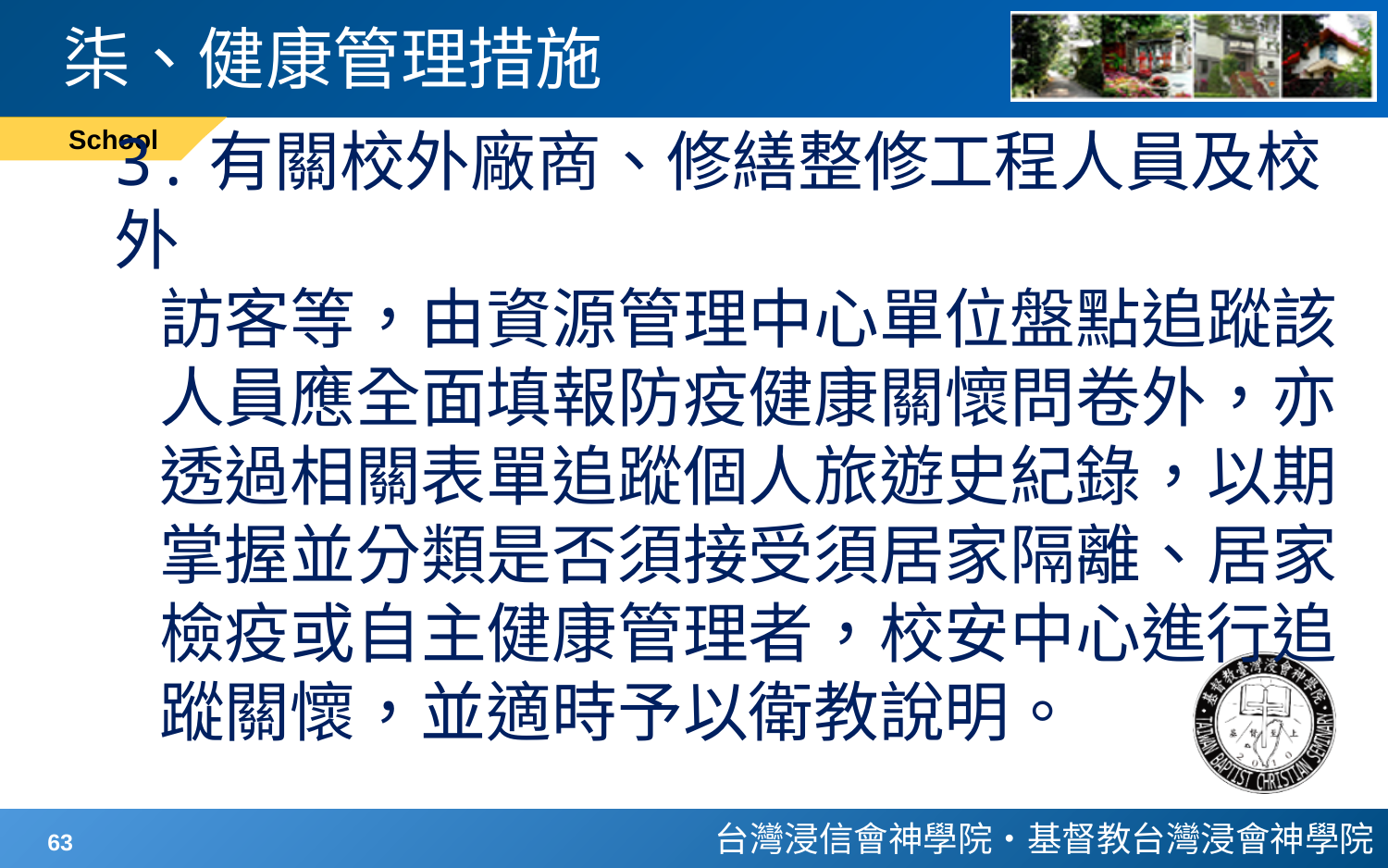

# 柒、健康管理措施
School
3.有關校外廠商、修繕整修工程人員及校外
  訪客等，由資源管理中心單位盤點追蹤該
  人員應全面填報防疫健康關懷問卷外，亦
  透過相關表單追蹤個人旅遊史紀錄，以期
  掌握並分類是否須接受須居家隔離、居家
  檢疫或自主健康管理者，校安中心進行追
  蹤關懷，並適時予以衛教說明。